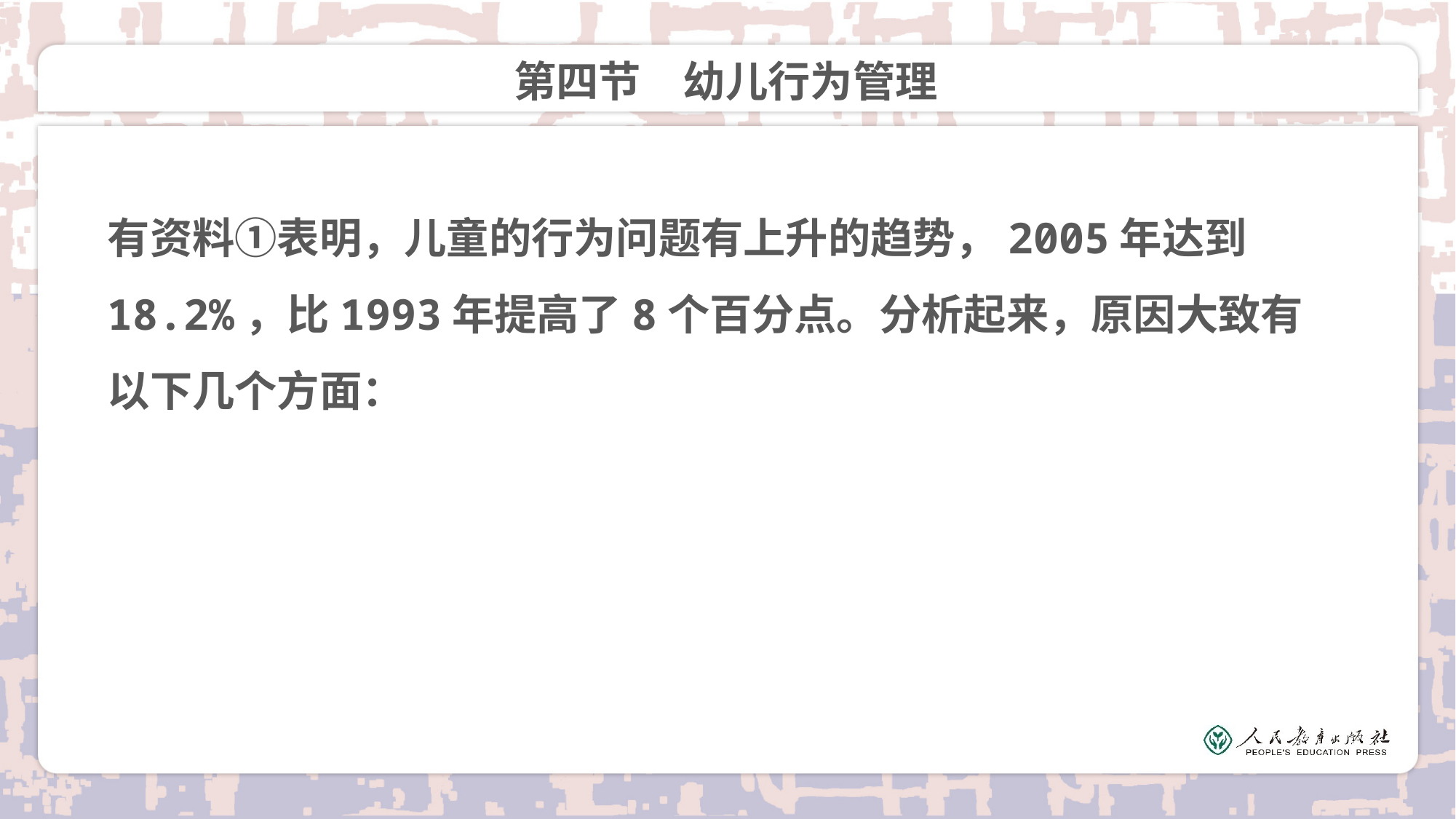

# 第四节　幼儿行为管理
有资料①表明，儿童的行为问题有上升的趋势，2005年达到18.2%，比1993年提高了8个百分点。分析起来，原因大致有以下几个方面：